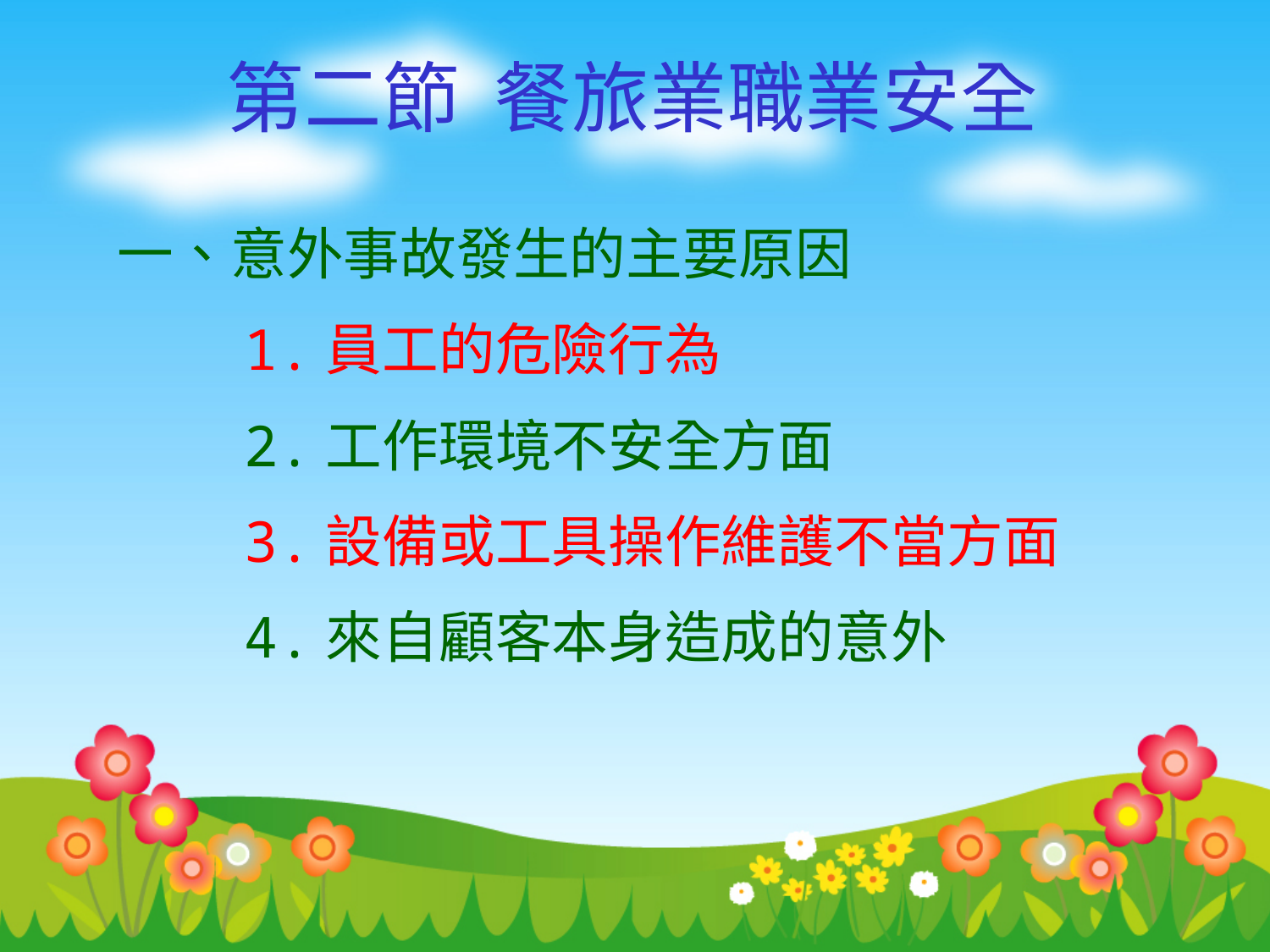

第二節  餐旅業職業安全
一、意外事故發生的主要原因
	1.員工的危險行為
	2.工作環境不安全方面
	3.設備或工具操作維護不當方面
	4.來自顧客本身造成的意外